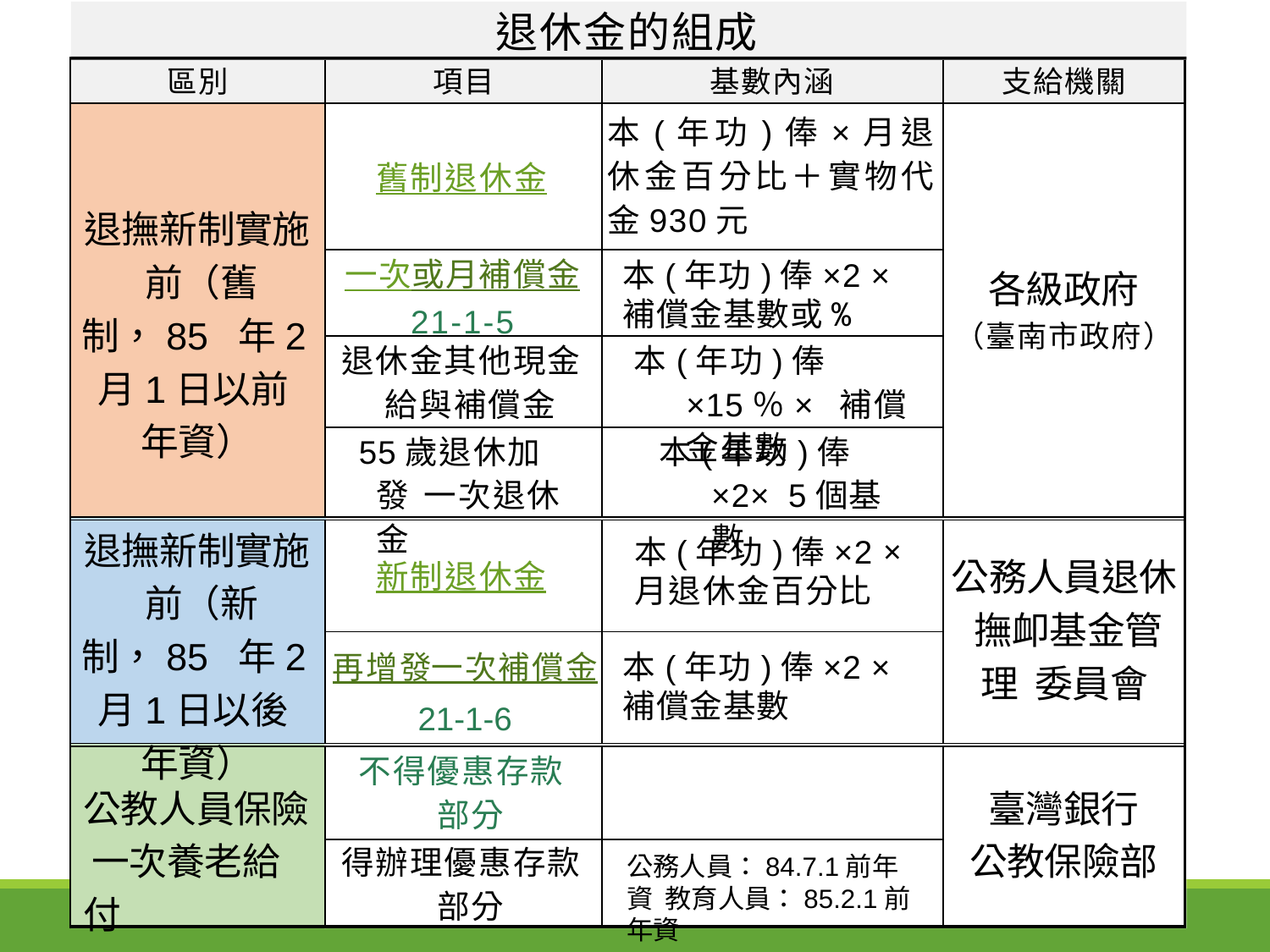

# 退休金的組成

區別

舊制退休金
項目
支給機關
本(年功)俸×月退休金百分比＋實物代金930元
基數內涵

退撫新制實施  前（舊制，85  年2月1日以前  年資）

一次或月補償金
21-1-5
本(年功)俸×2 × 補償金基數或%
各級政府
（臺南市政府）
退休金其他現金  給與補償金
本(年功)俸×15％×  補償金基數

55歲退休加發  一次退休金
本(年功)俸×2×  5個基數

退撫新制實施  前（新制，85  年2月1日以後  年資）

本(年功)俸×2 ×月退休金百分比
公務人員退休  撫卹基金管理  委員會
新制退休金

本(年功)俸×2 ×補償金基數
再增發一次補償金
21-1-6

不得優惠存款  部分

公教人員保險  一次養老給付
臺灣銀行  公教保險部
得辦理優惠存款  部分

85年2月1日以前
公保投保年資

公務人員：84.7.1前年資  教育人員：85.2.1前年資